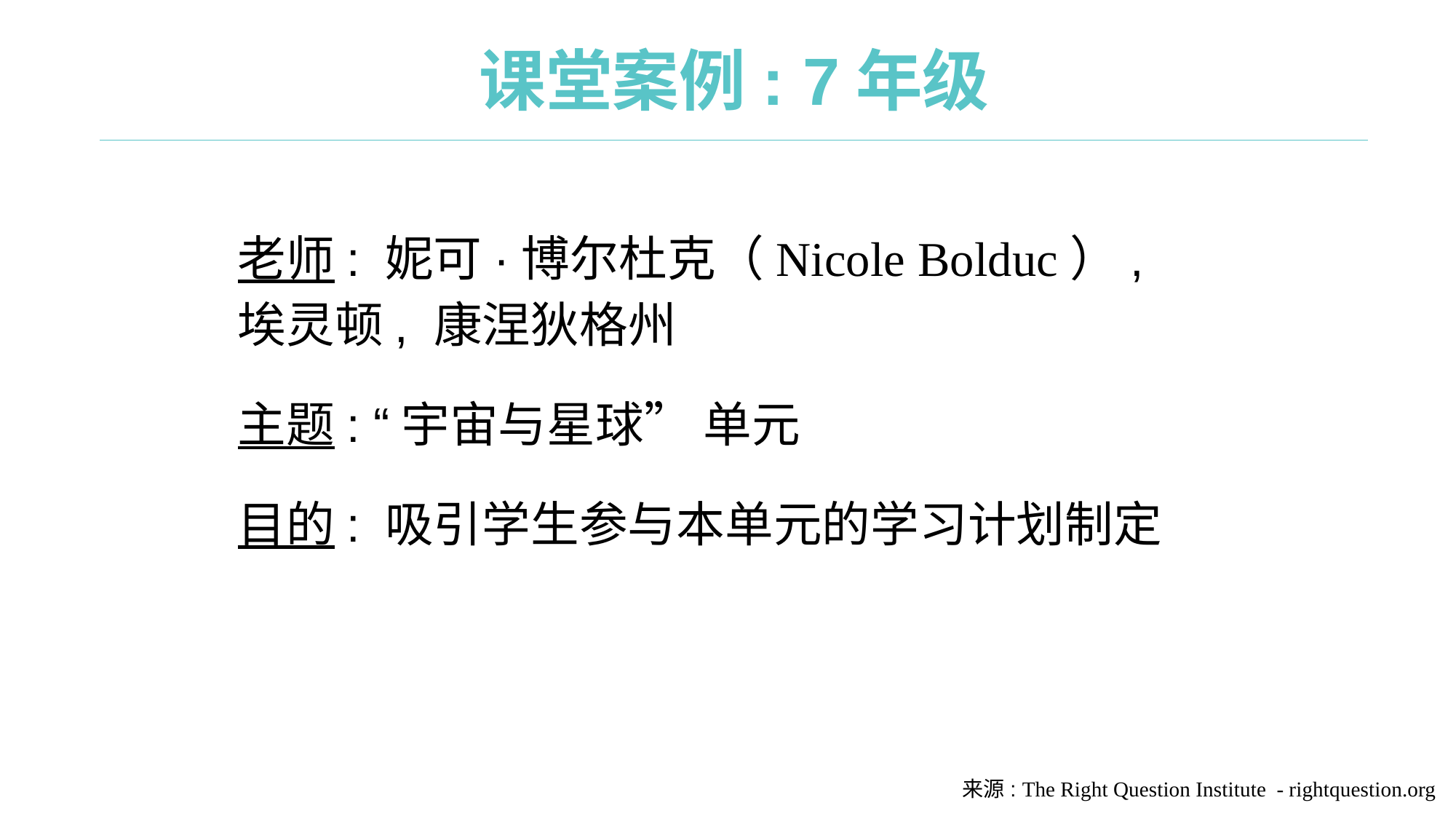

# 课堂案例: 7年级
老师: 妮可·博尔杜克（Nicole Bolduc）, 埃灵顿, 康涅狄格州
主题: “宇宙与星球” 单元
目的: 吸引学生参与本单元的学习计划制定